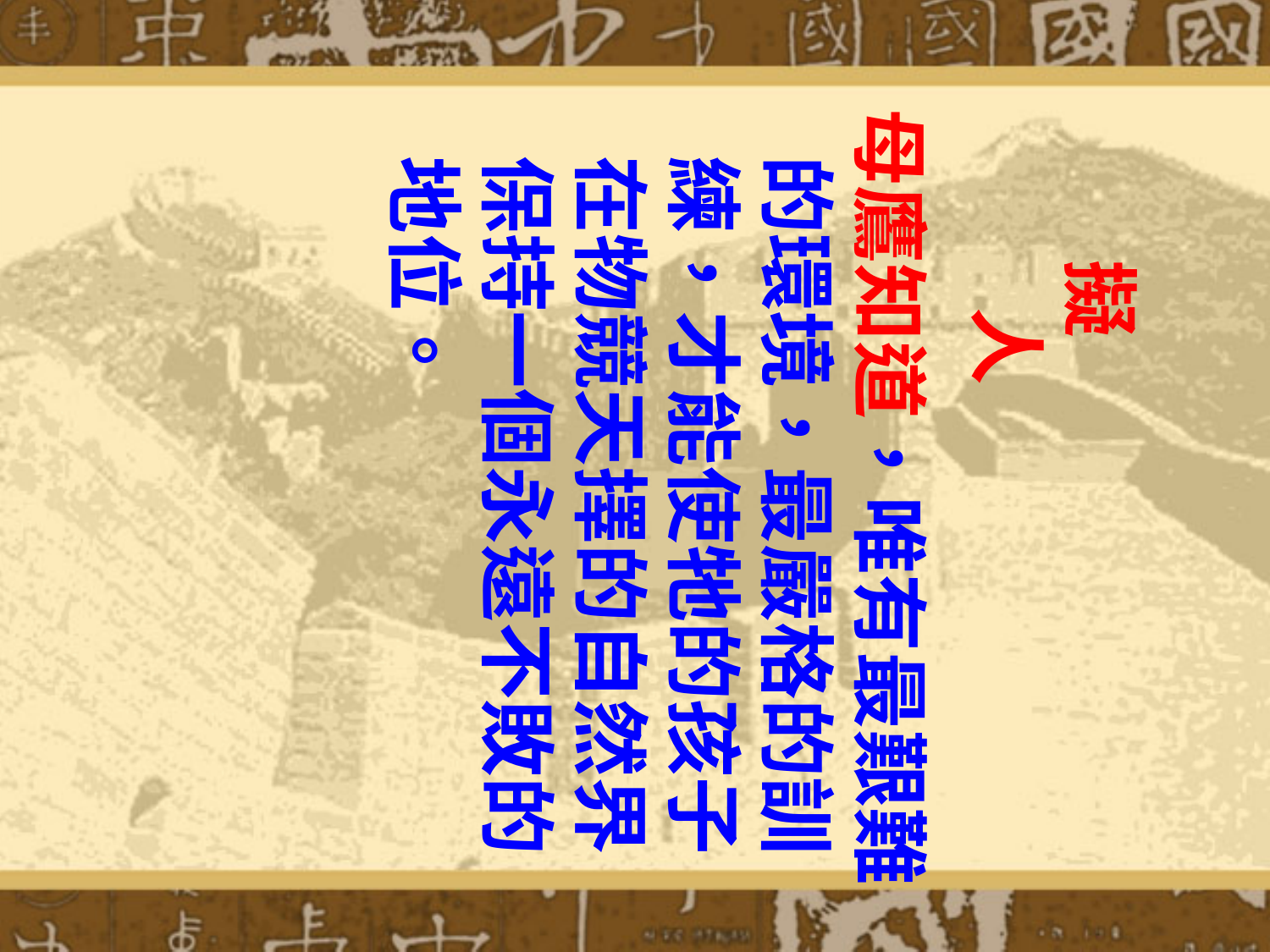

母鷹知道，唯有最艱難的環境，最嚴格的訓練，才能使牠的孩子在物競天擇的自然界保持一個永遠不敗的地位。
擬人